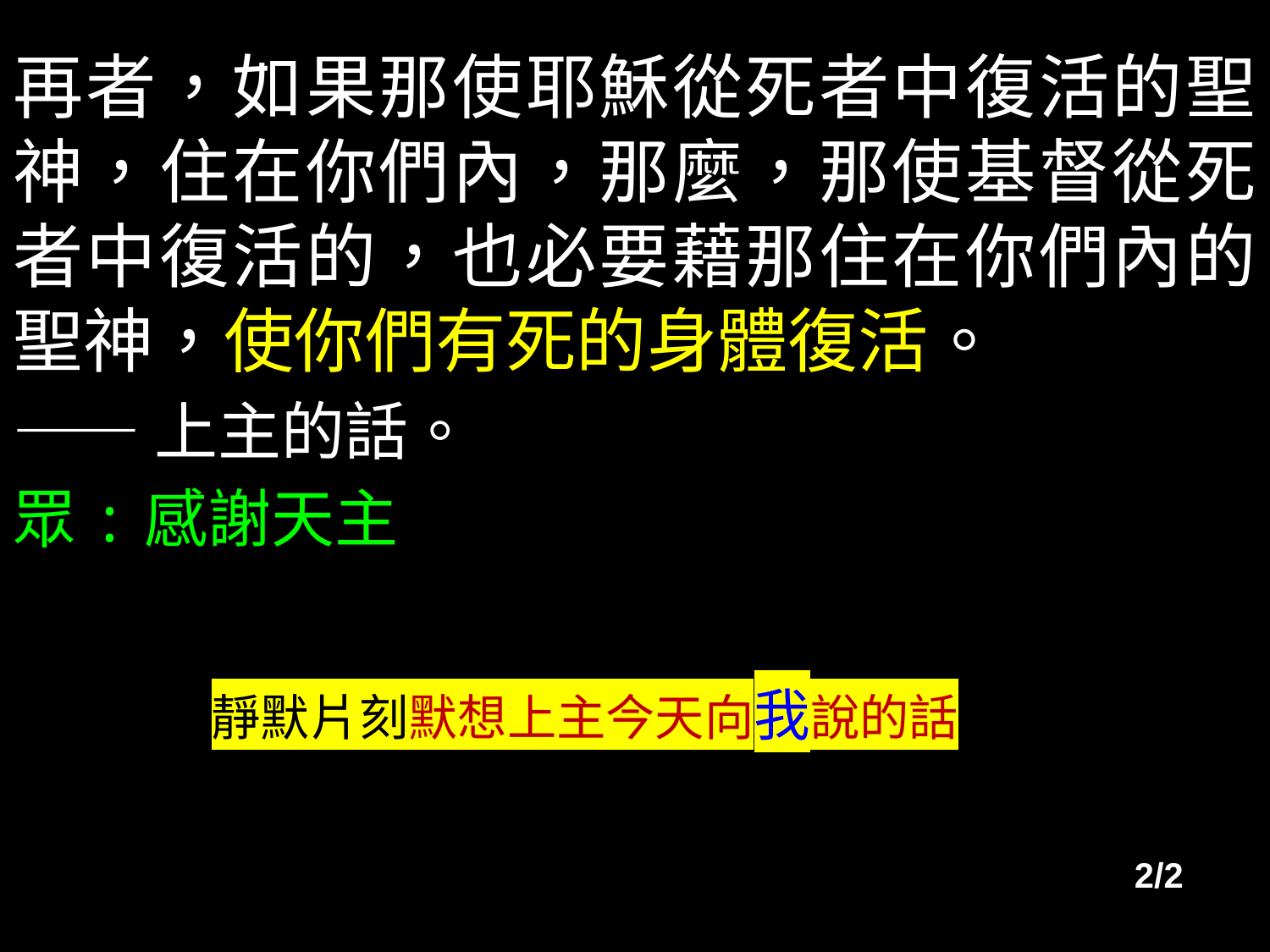

再者，如果那使耶穌從死者中復活的聖神，住在你們內，那麼，那使基督從死者中復活的，也必要藉那住在你們內的聖神，使你們有死的身體復活。
——上主的話。
眾:感謝天主
靜默片刻默想上主今天向我說的話
2/2